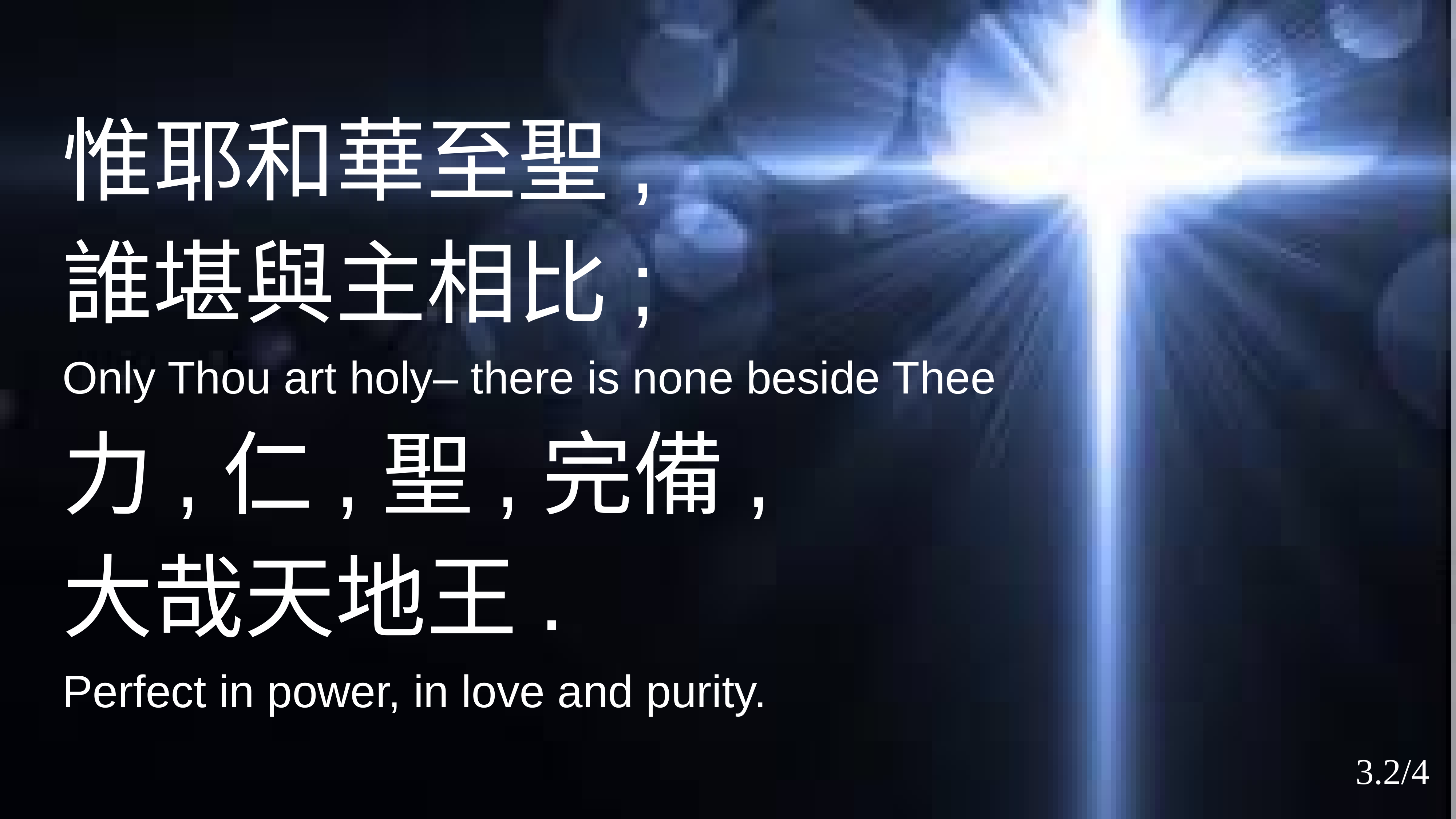

惟耶和華至聖,
誰堪與主相比;
Only Thou art holy– there is none beside Thee
力,仁,聖,完備,
大哉天地王.
Perfect in power, in love and purity.
#
3.2/4